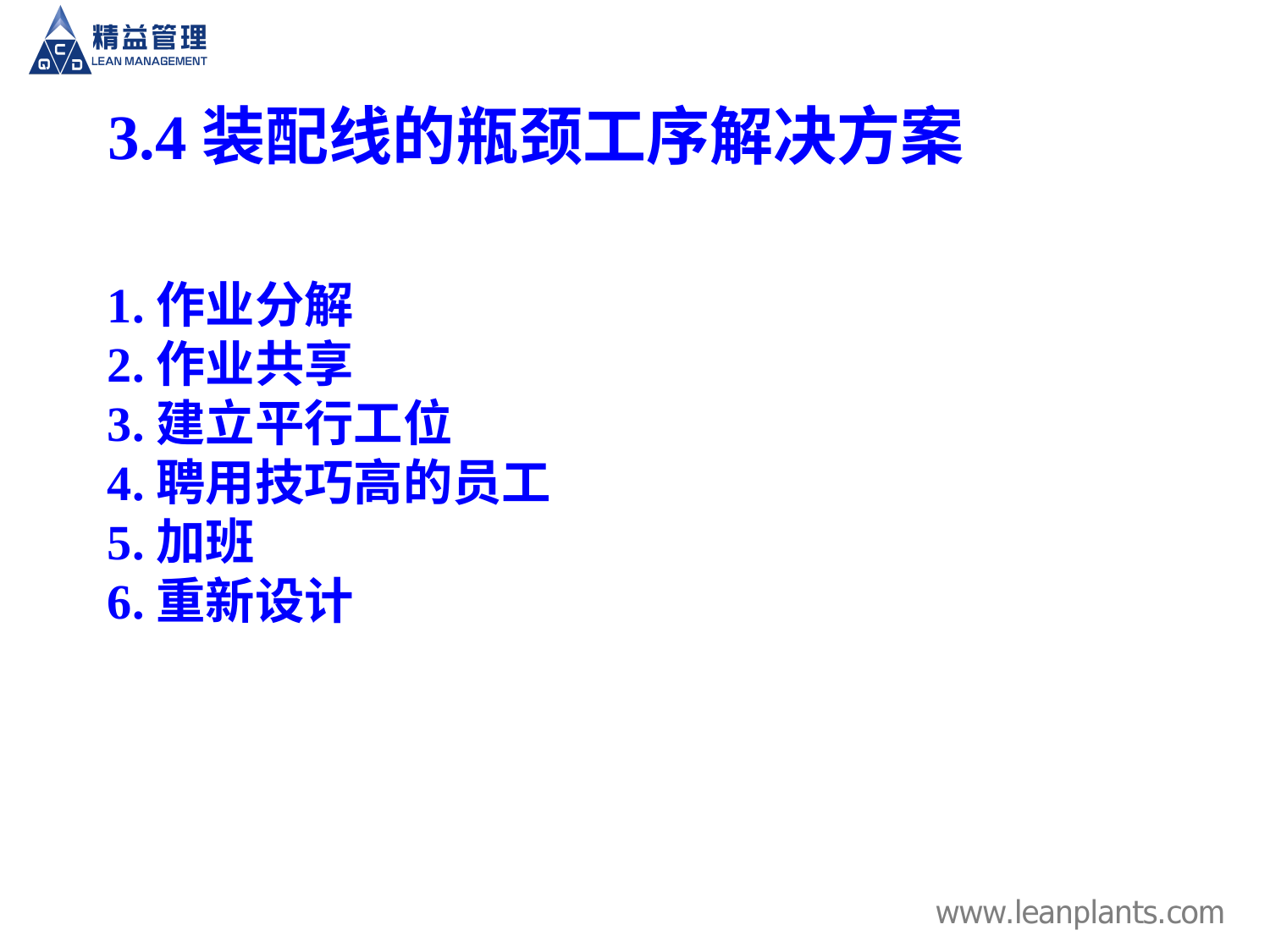

# 3.4装配线的瓶颈工序解决方案
1.作业分解
2.作业共享
3.建立平行工位
4.聘用技巧高的员工
5.加班
6.重新设计